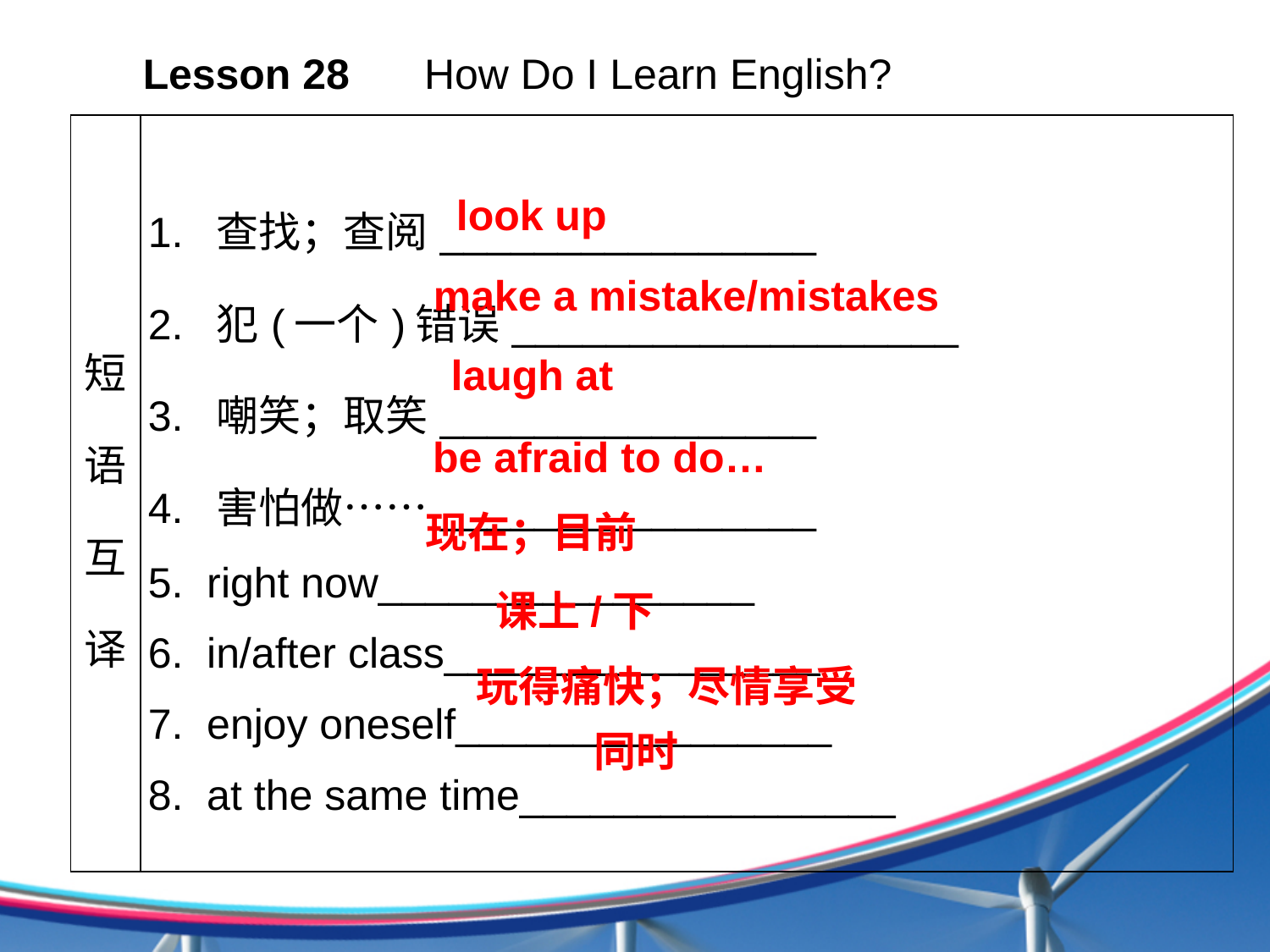

Lesson 28 　How Do I Learn English?
| 短语 互译 | 1. 查找；查阅\_\_\_\_\_\_\_\_\_\_\_\_\_\_\_\_ 2. 犯(一个)错误\_\_\_\_\_\_\_\_\_\_\_\_\_\_\_\_\_\_\_ 3. 嘲笑；取笑\_\_\_\_\_\_\_\_\_\_\_\_\_\_\_\_ 4. 害怕做……\_\_\_\_\_\_\_\_\_\_\_\_\_\_\_\_ 5. right now\_\_\_\_\_\_\_\_\_\_\_\_\_\_\_\_ 6. in/after class\_\_\_\_\_\_\_\_\_\_\_\_\_\_\_\_ 7. enjoy oneself\_\_\_\_\_\_\_\_\_\_\_\_\_\_\_\_ 8. at the same time\_\_\_\_\_\_\_\_\_\_\_\_\_\_\_\_ |
| --- | --- |
look up
make a mistake/mistakes
laugh at
be afraid to do…
现在；目前
课上/下
玩得痛快；尽情享受
同时